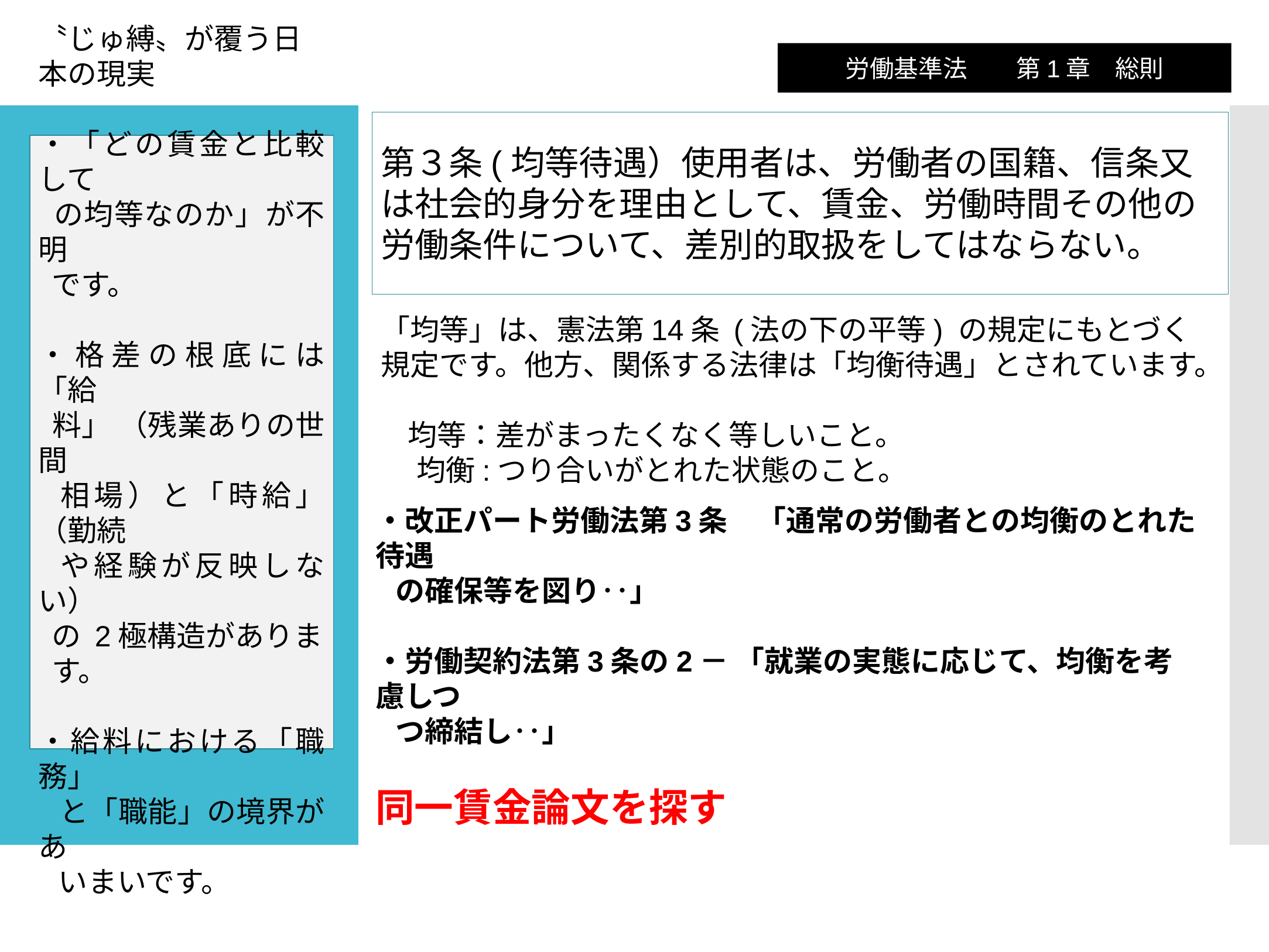

労働基準法　　第1章　総則
第３条(均等待遇）使用者は、労働者の国籍、信条又は社会的身分を理由として、賃金、労働時間その他の労働条件について、差別的取扱をしてはならない。

〝じゅ縛〟が覆う日本の現実

・「どの賃金と比較して
 の均等なのか」が不明
 です。

・格差の根底には 「給
 料」 （残業ありの世間
 相場）と「時給」（勤続
 や経験が反映しない）
 の 2極構造がありま
 す。

・給料における「職務」
  と「職能」の境界があ
  いまいです。

「均等」は、憲法第14条 (法の下の平等) の規定にもとづく規定です。他方、関係する法律は「均衡待遇」とされています。

   均等：差がまったくなく等しいこと。
　 均衡:つり合いがとれた状態のこと。

・改正パート労働法第3条　「通常の労働者との均衡のとれた待遇
  の確保等を図り‥」

・労働契約法第3条の2－ 「就業の実態に応じて、均衡を考慮しつ
  つ締結し‥」

同一賃金論文を探す